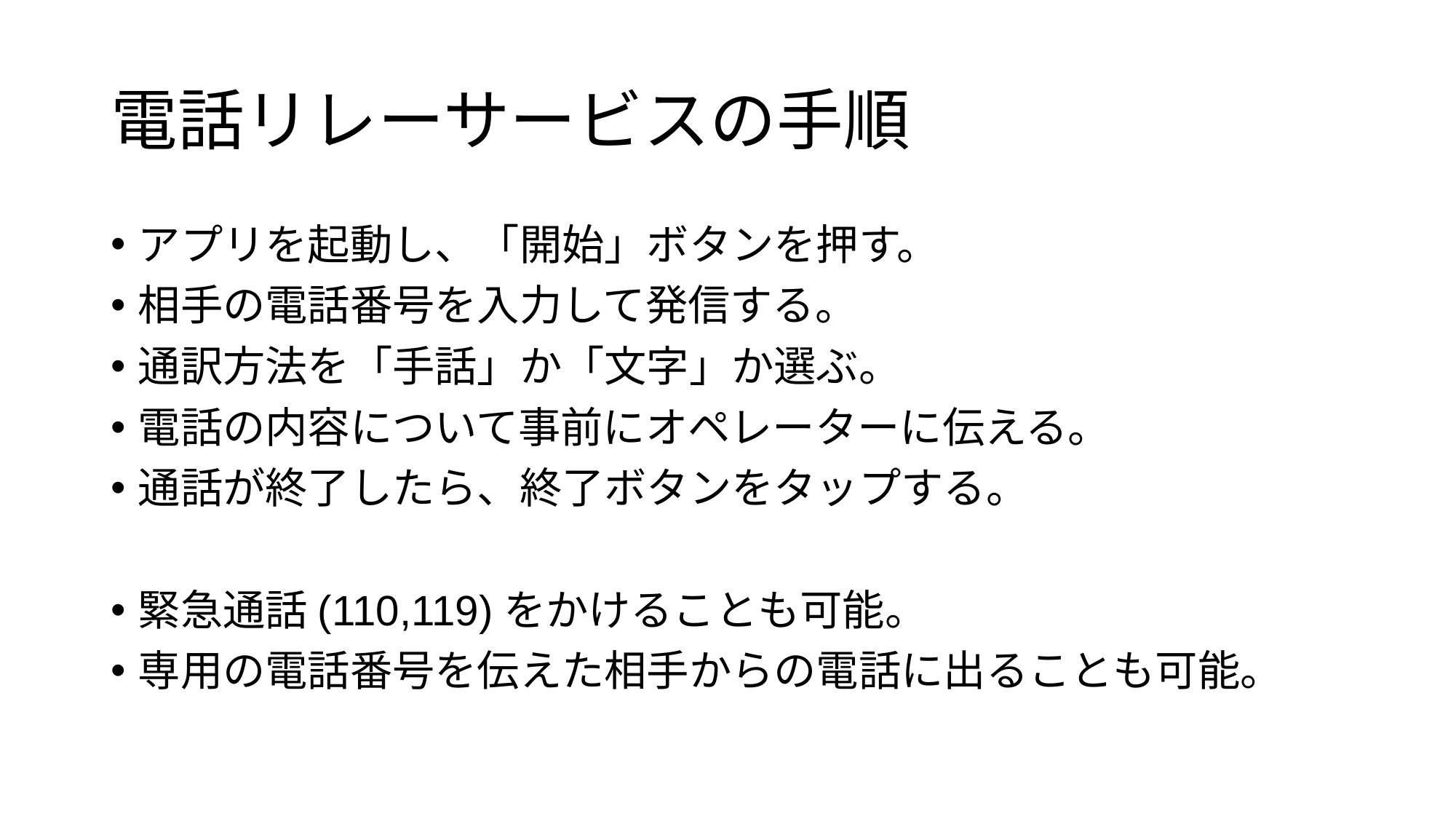

# 電話リレーサービスの手順
アプリを起動し、「開始」ボタンを押す。
相手の電話番号を入力して発信する。
通訳方法を「手話」か「文字」か選ぶ。
電話の内容について事前にオペレーターに伝える。
通話が終了したら、終了ボタンをタップする。

緊急通話(110,119)をかけることも可能。
専用の電話番号を伝えた相手からの電話に出ることも可能。